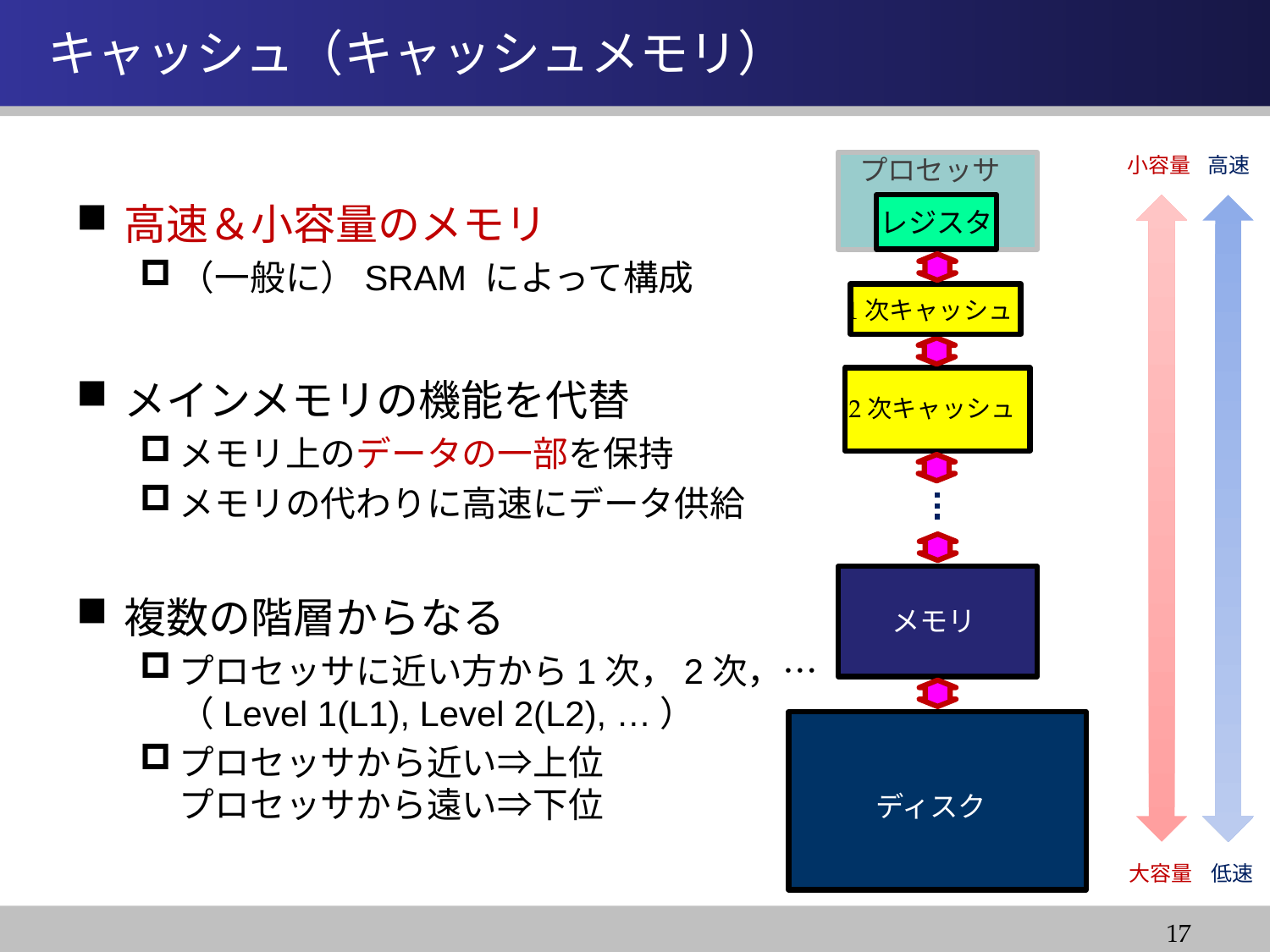

情報システム基盤学基礎１
# キャッシュ（キャッシュメモリ）

プロセッサ
小容量
高速
高速＆小容量のメモリ
（一般に）SRAM によって構成

メインメモリの機能を代替
メモリ上のデータの一部を保持
メモリの代わりに高速にデータ供給

複数の階層からなる
プロセッサに近い方から1次，2次，…
（Level 1(L1), Level 2(L2), …）
プロセッサから近い⇒上位
プロセッサから遠い⇒下位

レジスタ

1次キャッシュ

2次キャッシュ

メモリ

ディスク
大容量
低速
17